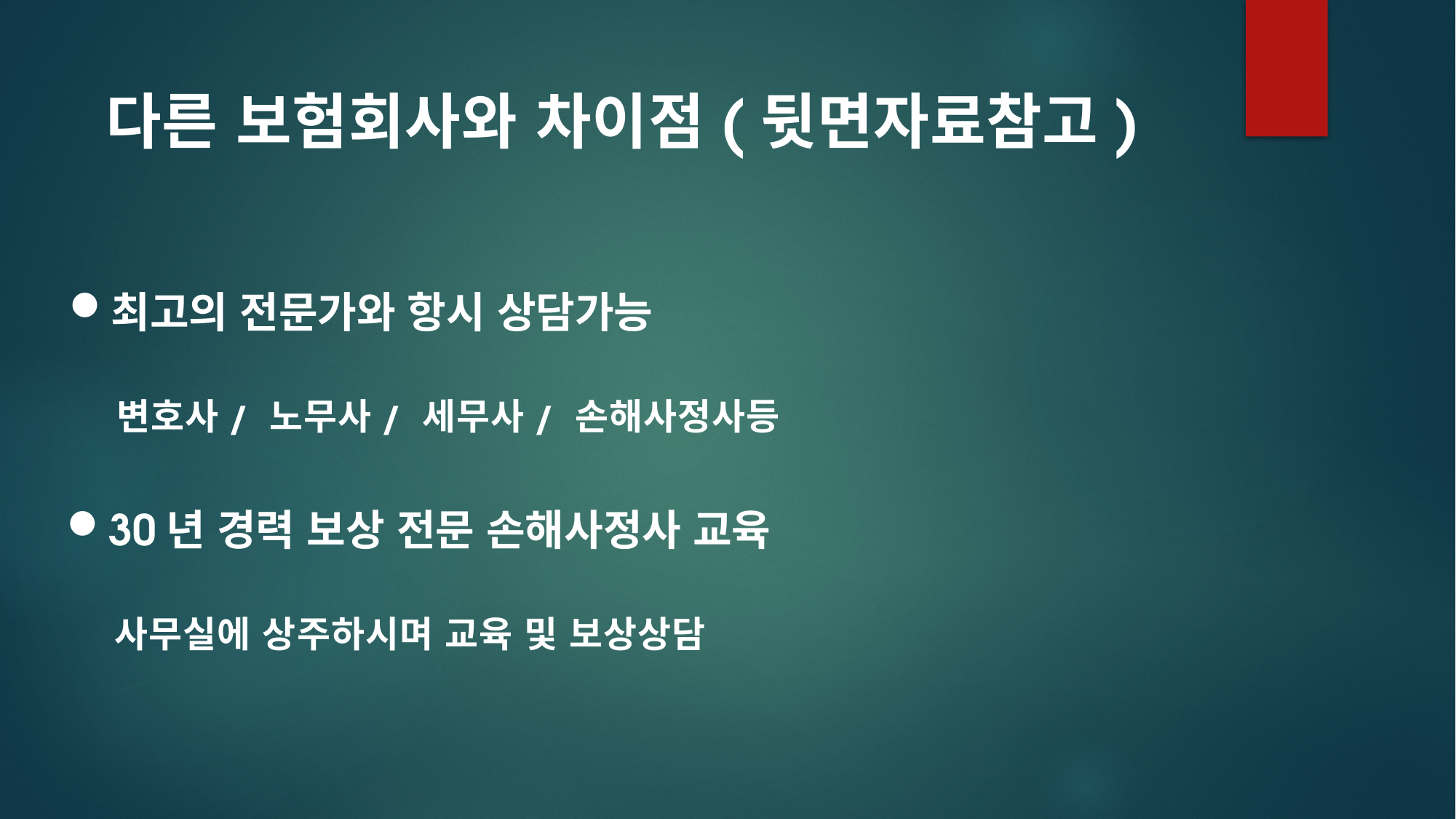

다른 보험회사와 차이점(뒷면자료참고)
최고의 전문가와 항시 상담가능
   변호사/ 노무사/ 세무사/ 손해사정사등
30년 경력 보상 전문 손해사정사 교육
   사무실에 상주하시며 교육 및 보상상담